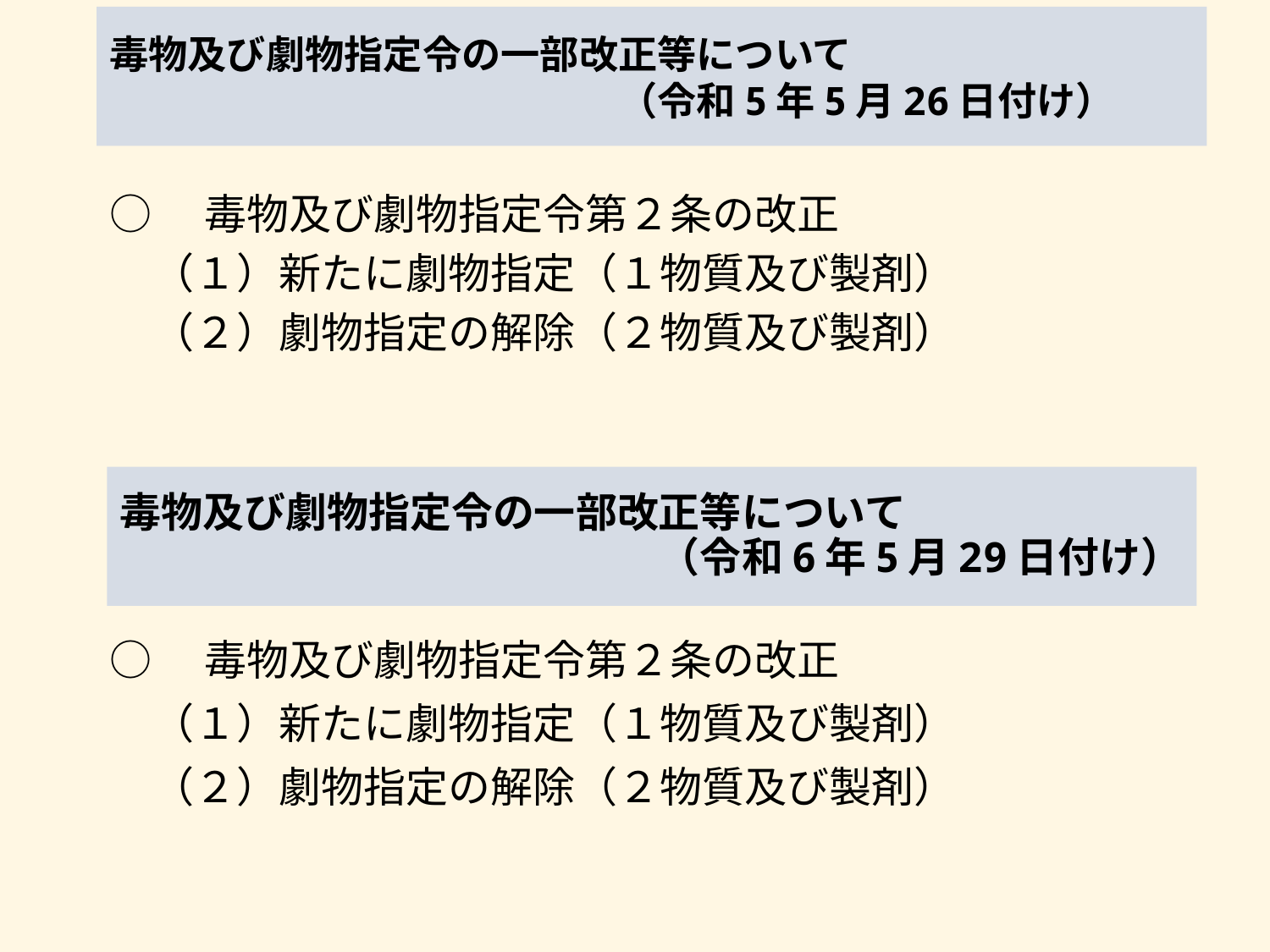

毒物及び劇物指定令の一部改正等について
　　　　　　　　　　　　　（令和5年5月26日付け）
○　毒物及び劇物指定令第２条の改正
　（１）新たに劇物指定（１物質及び製剤）
　（２）劇物指定の解除（２物質及び製剤）

# 毒物及び劇物指定令の一部改正等について 　　　　　　　　　　　　　（令和6年5月29日付け）
○　毒物及び劇物指定令第２条の改正
　（１）新たに劇物指定（１物質及び製剤）
　（２）劇物指定の解除（２物質及び製剤）